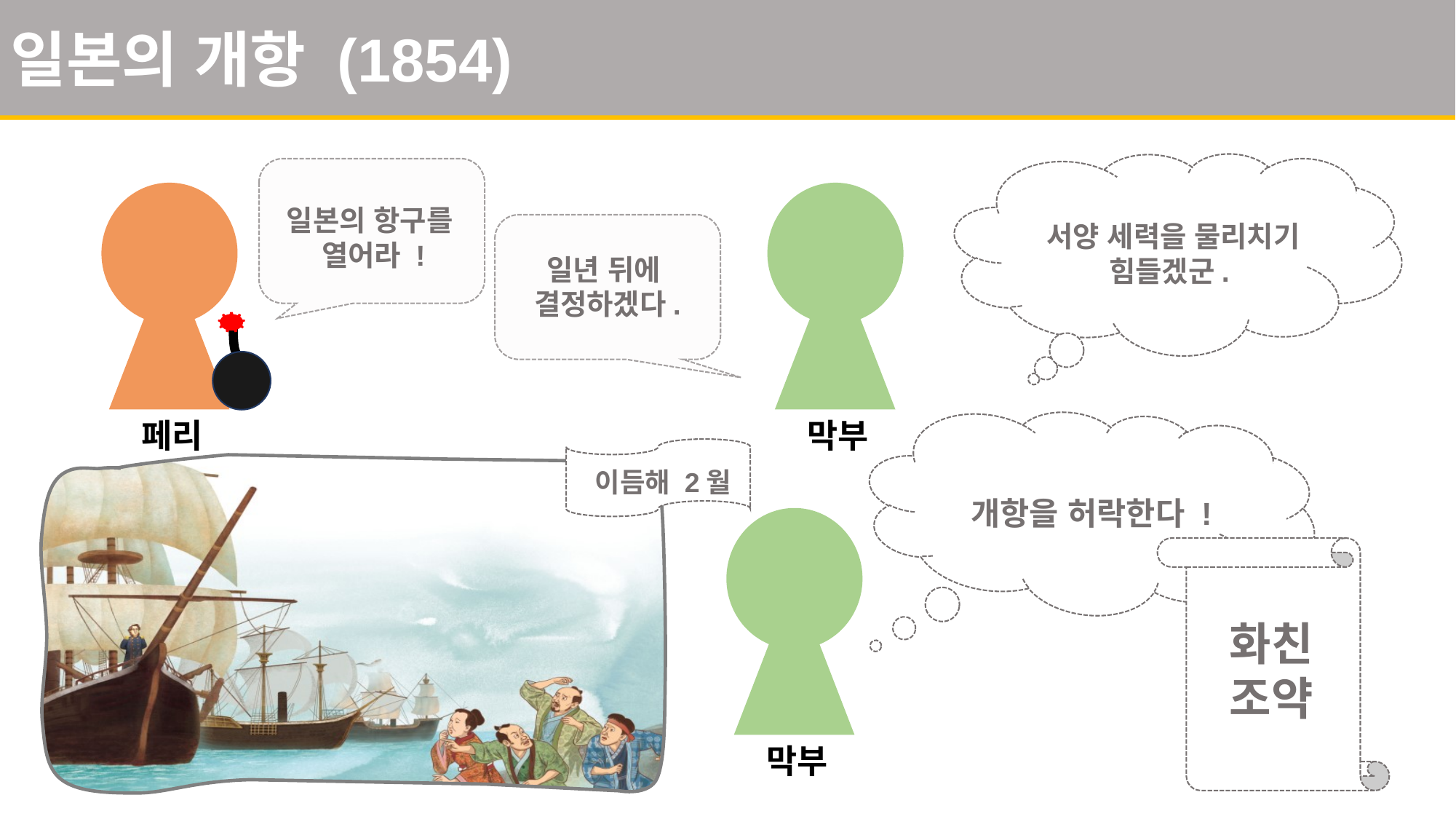

일본의 개항 (1854)

일본의 항구를
열어라 !
서양 세력을 물리치기
힘들겠군.

일년 뒤에
결정하겠다.

페리
막부

이듬해 2월
개항을 허락한다 !

화친
조약
막부